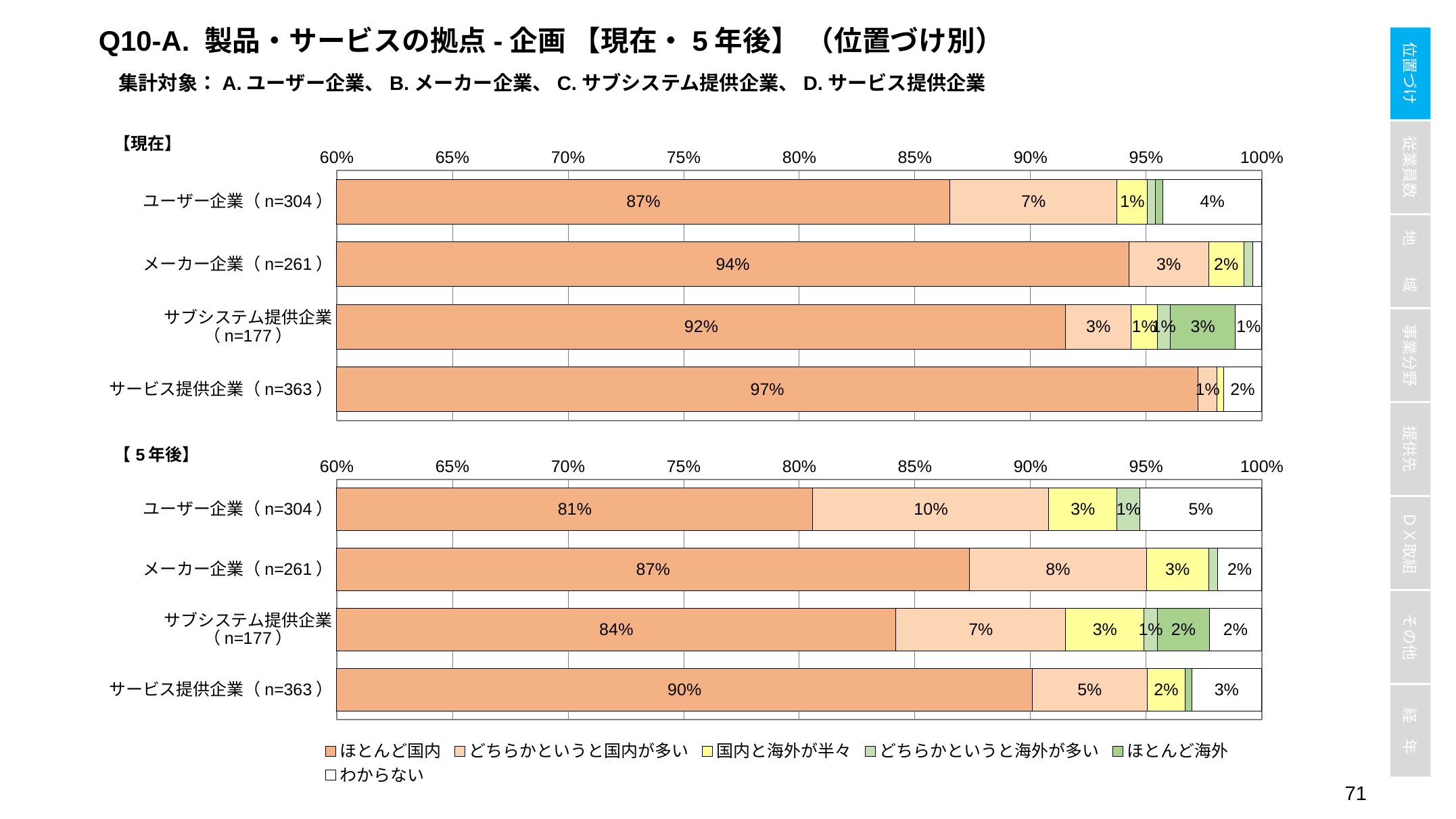

Q10-A. 製品・サービスの拠点-企画 【現在・5年後】 （位置づけ別）
集計対象：A.ユーザー企業、B.メーカー企業、C.サブシステム提供企業、D.サービス提供企業

### Chart

| Category | ほとんど国内 | どちらかというと国内が多い | 国内と海外が半々 | どちらかというと海外が多い | ほとんど海外 | わからない |
|---|---|---|---|---|---|---|
| ユーザー企業（n=304） | 0.8651315789473685 | 0.07236842105263158 | 0.013157894736842105 | 0.003289473684210526 | 0.003289473684210526 | 0.04276315789473684 |
| メーカー企業（n=261） | 0.9425287356321839 | 0.034482758620689655 | 0.01532567049808429 | 0.0038314176245210726 | 0.0 | 0.0038314176245210726 |
| サブシステム提供企業（n=177） | 0.9152542372881356 | 0.02824858757062147 | 0.011299435028248588 | 0.005649717514124294 | 0.02824858757062147 | 0.011299435028248588 |
| サービス提供企業（n=363） | 0.9724517906336089 | 0.008264462809917356 | 0.0027548209366391185 | 0.0 | 0.0 | 0.01652892561983471 |

### Chart

| Category | ほとんど国内 | どちらかというと国内が多い | 国内と海外が半々 | どちらかというと海外が多い | ほとんど海外 | わからない |
|---|---|---|---|---|---|---|
| ユーザー企業（n=304） | 0.805921052631579 | 0.10197368421052631 | 0.029605263157894735 | 0.009868421052631578 | 0.0 | 0.05263157894736842 |
| メーカー企業（n=261） | 0.8735632183908046 | 0.07662835249042145 | 0.02681992337164751 | 0.0038314176245210726 | 0.0 | 0.019157088122605363 |
| サブシステム提供企業（n=177） | 0.8418079096045198 | 0.07344632768361582 | 0.03389830508474576 | 0.005649717514124294 | 0.022598870056497175 | 0.022598870056497175 |
| サービス提供企業（n=363） | 0.9008264462809917 | 0.049586776859504134 | 0.01652892561983471 | 0.0 | 0.0027548209366391185 | 0.030303030303030304 |
71